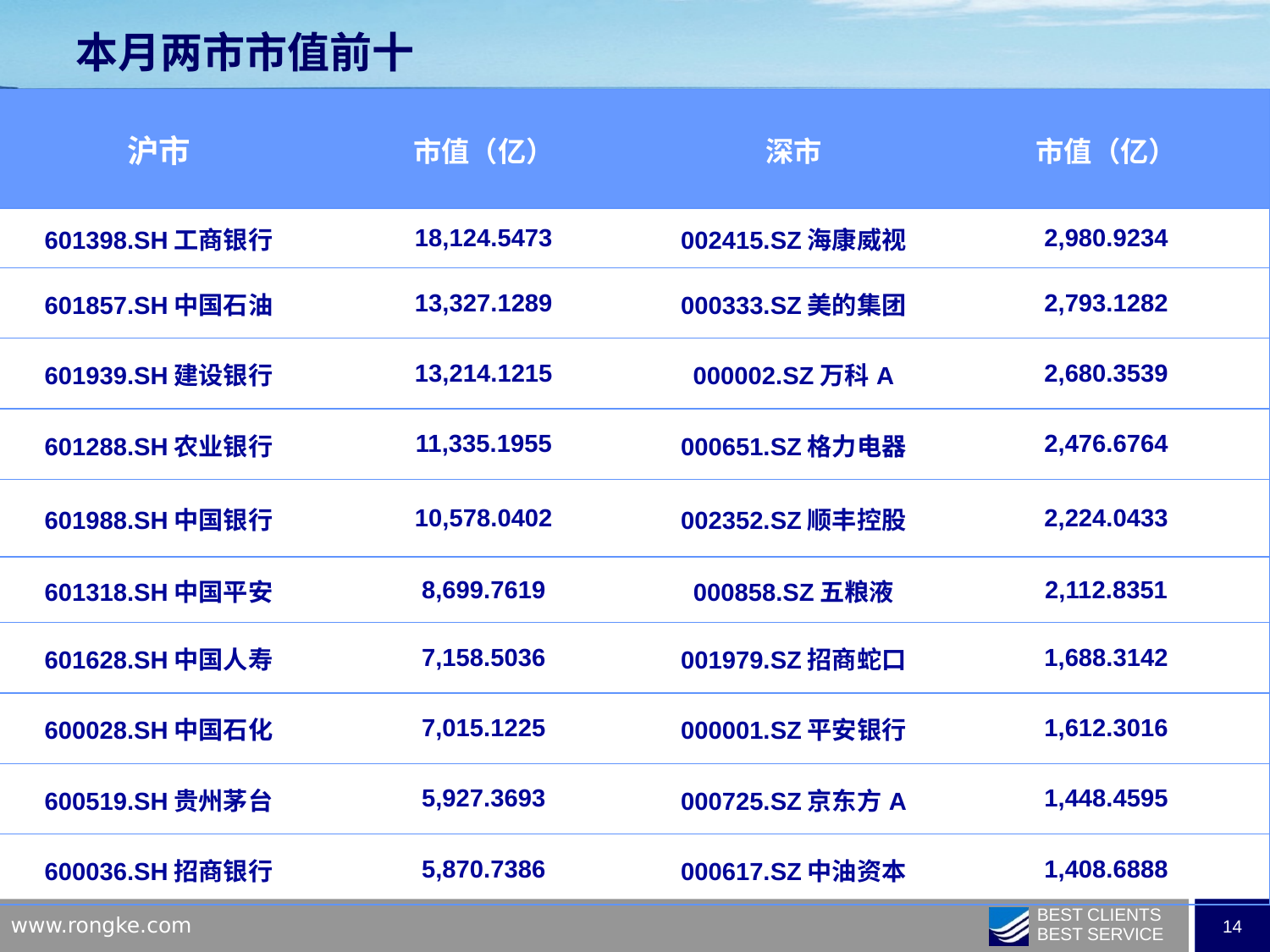

本月两市市值前十
| 沪市 | 市值（亿） | 深市 | 市值（亿） |
| --- | --- | --- | --- |
| 601398.SH工商银行 | 18,124.5473 | 002415.SZ海康威视 | 2,980.9234 |
| 601857.SH中国石油 | 13,327.1289 | 000333.SZ美的集团 | 2,793.1282 |
| 601939.SH建设银行 | 13,214.1215 | 000002.SZ万科A | 2,680.3539 |
| 601288.SH农业银行 | 11,335.1955 | 000651.SZ格力电器 | 2,476.6764 |
| 601988.SH中国银行 | 10,578.0402 | 002352.SZ顺丰控股 | 2,224.0433 |
| 601318.SH中国平安 | 8,699.7619 | 000858.SZ五粮液 | 2,112.8351 |
| 601628.SH中国人寿 | 7,158.5036 | 001979.SZ招商蛇口 | 1,688.3142 |
| 600028.SH中国石化 | 7,015.1225 | 000001.SZ平安银行 | 1,612.3016 |
| 600519.SH贵州茅台 | 5,927.3693 | 000725.SZ京东方A | 1,448.4595 |
| 600036.SH招商银行 | 5,870.7386 | 000617.SZ中油资本 | 1,408.6888 |